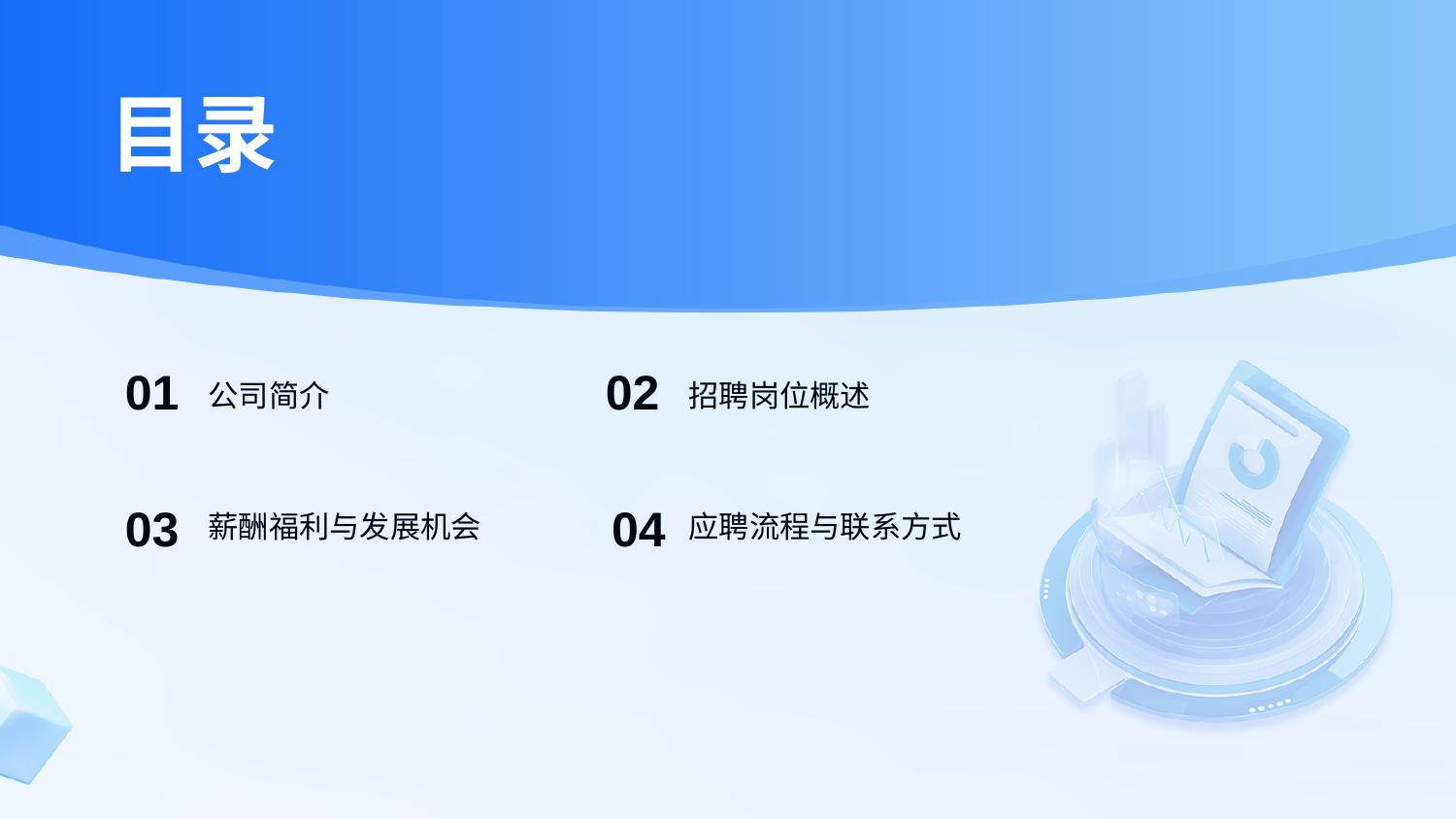

目录
01
02
公司简介
招聘岗位概述
03
04
薪酬福利与发展机会
应聘流程与联系方式